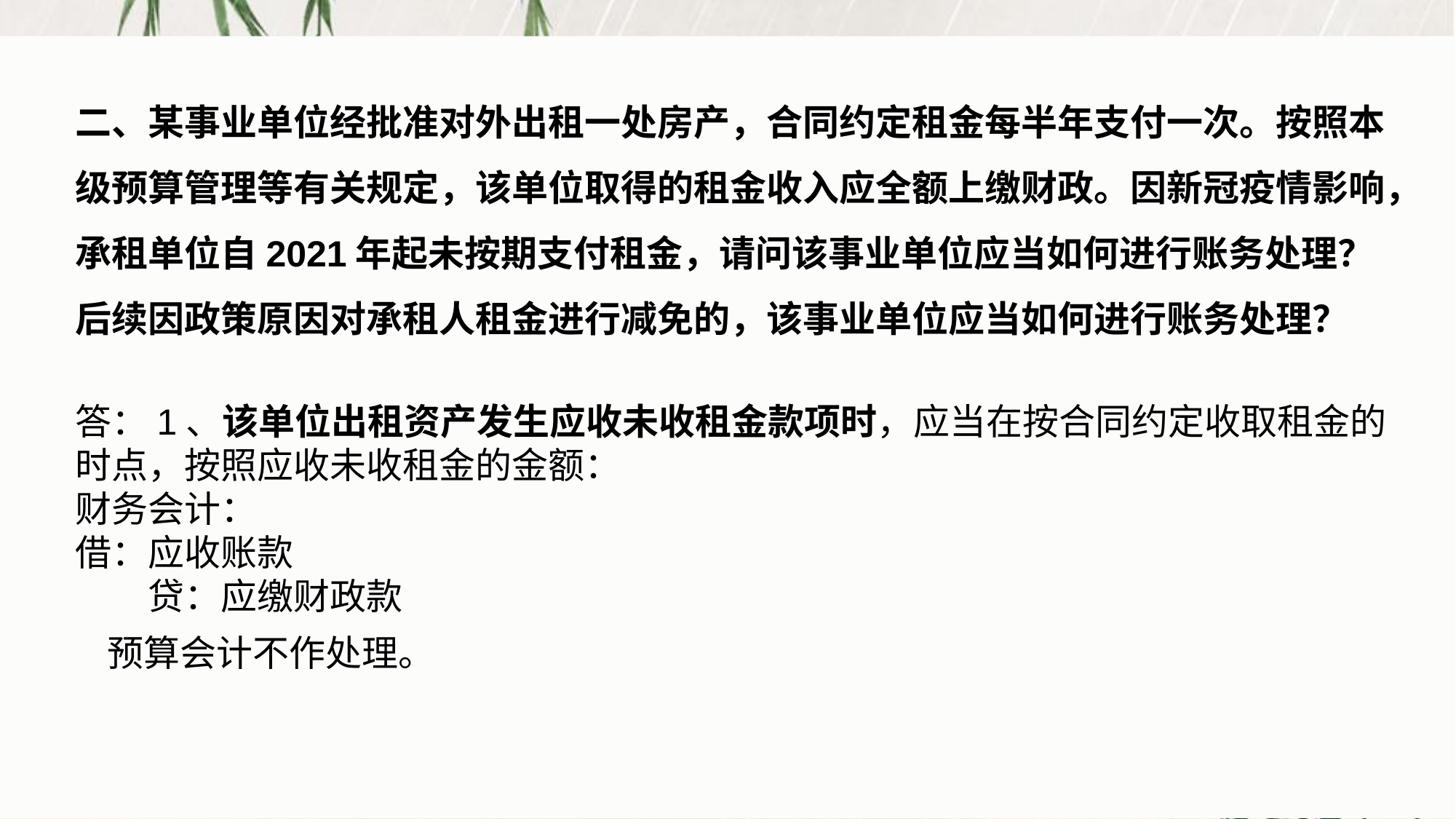

二、某事业单位经批准对外出租一处房产，合同约定租金每半年支付一次。按照本级预算管理等有关规定，该单位取得的租金收入应全额上缴财政。因新冠疫情影响，承租单位自2021年起未按期支付租金，请问该事业单位应当如何进行账务处理？后续因政策原因对承租人租金进行减免的，该事业单位应当如何进行账务处理？
答：1、该单位出租资产发生应收未收租金款项时，应当在按合同约定收取租金的时点，按照应收未收租金的金额：财务会计：借：应收账款　　贷：应缴财政款预算会计不作处理。